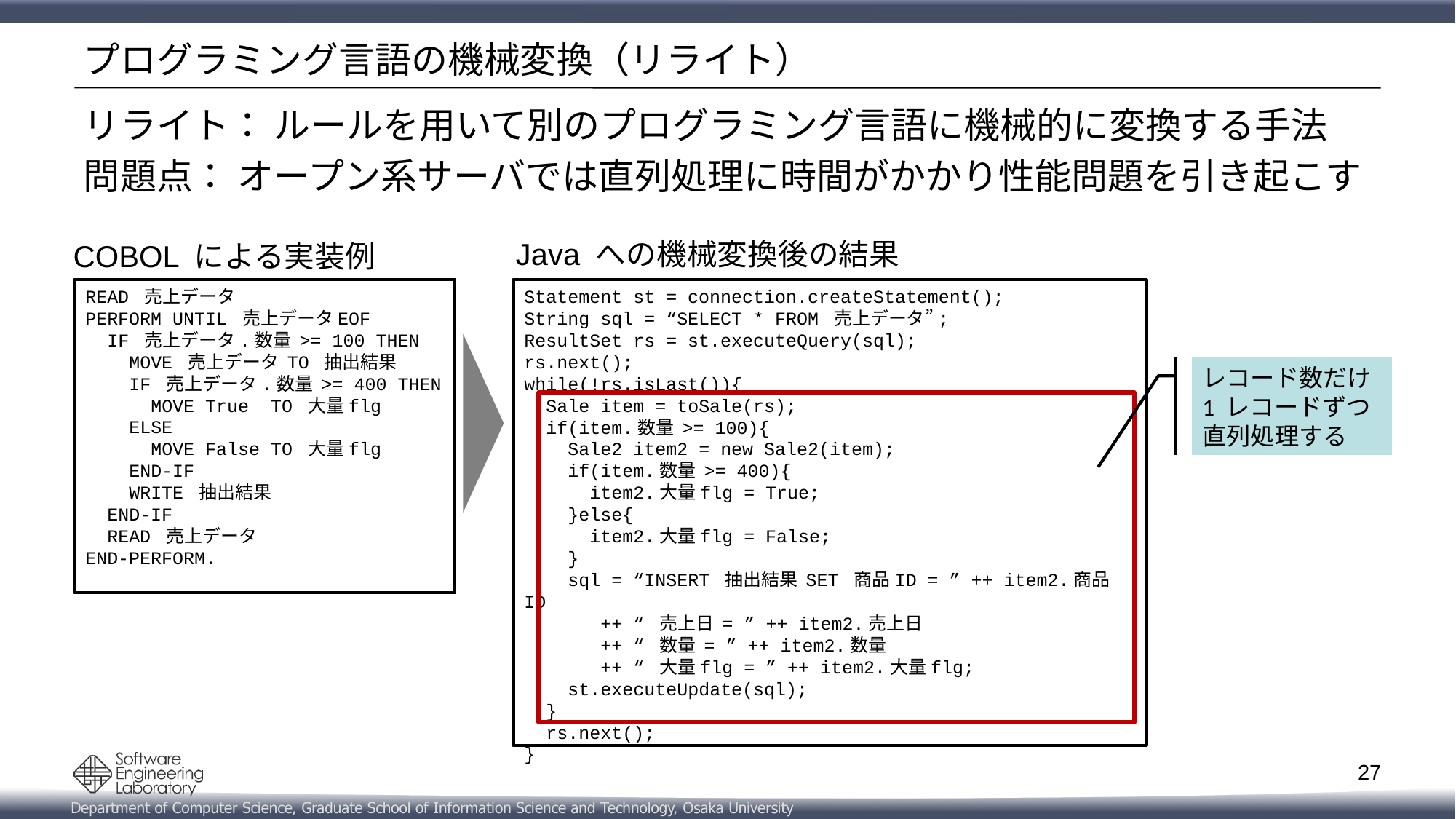

# プログラミング言語の機械変換（リライト）
リライト： ルールを用いて別のプログラミング言語に機械的に変換する手法
問題点： オープン系サーバでは直列処理に時間がかかり性能問題を引き起こす
Java への機械変換後の結果
COBOL による実装例
READ 売上データ
PERFORM UNTIL 売上データEOF
  IF 売上データ.数量 >= 100 THEN
    MOVE 売上データ TO 抽出結果
    IF 売上データ.数量 >= 400 THEN
      MOVE True  TO 大量flg
    ELSE
      MOVE False TO 大量flg
    END-IF
    WRITE 抽出結果
  END-IF
  READ 売上データ
END-PERFORM.

Statement st = connection.createStatement();
String sql = “SELECT * FROM 売上データ”;
ResultSet rs = st.executeQuery(sql);
rs.next();
while(!rs.isLast()){
  Sale item = toSale(rs);
  if(item.数量 >= 100){
    Sale2 item2 = new Sale2(item);
    if(item.数量 >= 400){
      item2.大量flg = True;
    }else{
      item2.大量flg = False;
    }
    sql = “INSERT 抽出結果 SET 商品ID = ” ++ item2.商品ID
       ++ “ 売上日 = ” ++ item2.売上日
       ++ “ 数量 = ” ++ item2.数量
       ++ “ 大量flg = ” ++ item2.大量flg;
    st.executeUpdate(sql);
  }
  rs.next();
}

レコード数だけ
1 レコードずつ
直列処理する

27